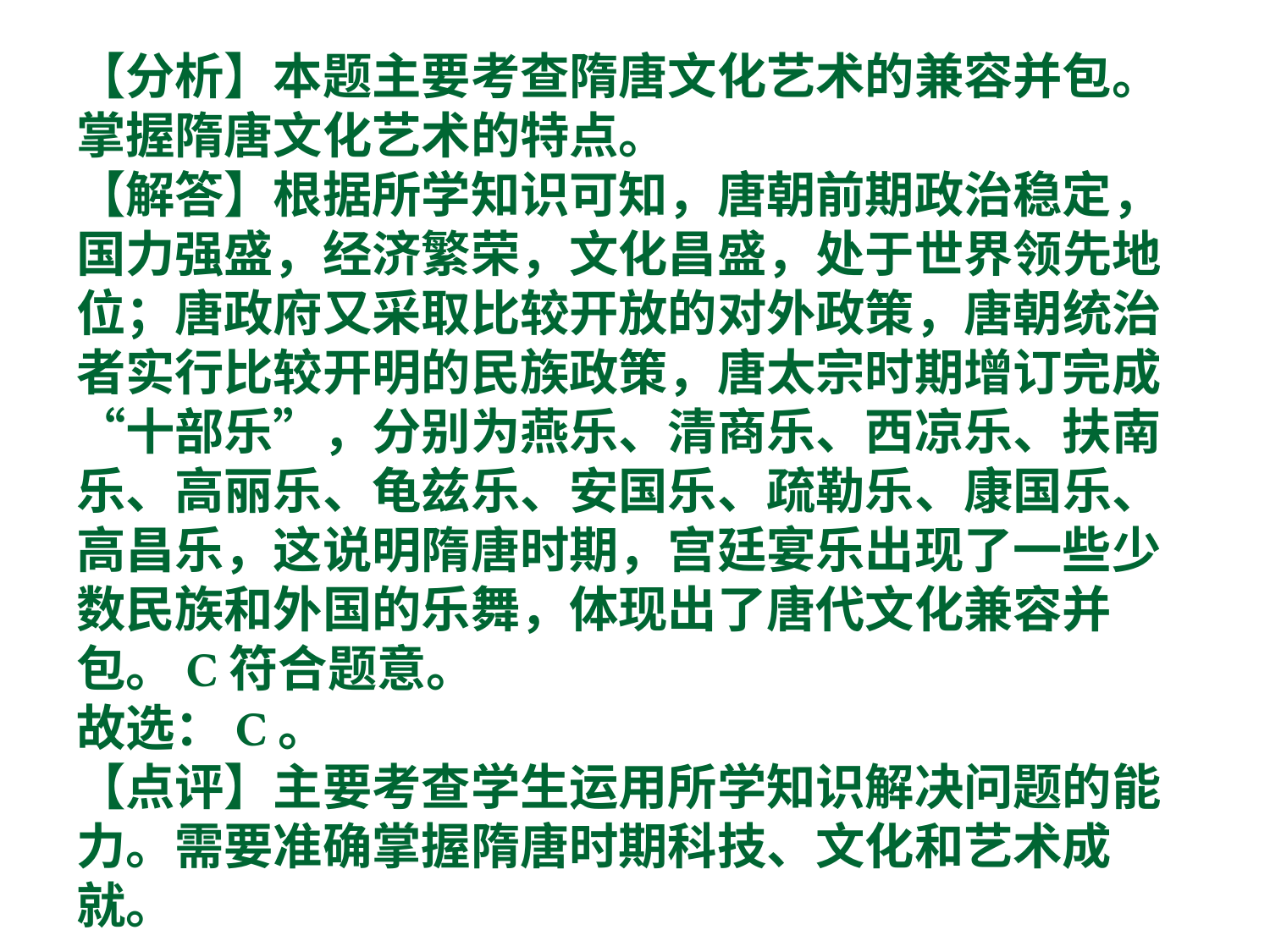

# 【分析】本题主要考查隋唐文化艺术的兼容并包。掌握隋唐文化艺术的特点。 【解答】根据所学知识可知，唐朝前期政治稳定，国力强盛，经济繁荣，文化昌盛，处于世界领先地位；唐政府又采取比较开放的对外政策，唐朝统治者实行比较开明的民族政策，唐太宗时期增订完成“十部乐”，分别为燕乐、清商乐、西凉乐、扶南乐、高丽乐、龟兹乐、安国乐、疏勒乐、康国乐、高昌乐，这说明隋唐时期，宫廷宴乐出现了一些少数民族和外国的乐舞，体现出了唐代文化兼容并包。C符合题意。 故选：C。 【点评】主要考查学生运用所学知识解决问题的能力。需要准确掌握隋唐时期科技、文化和艺术成就。